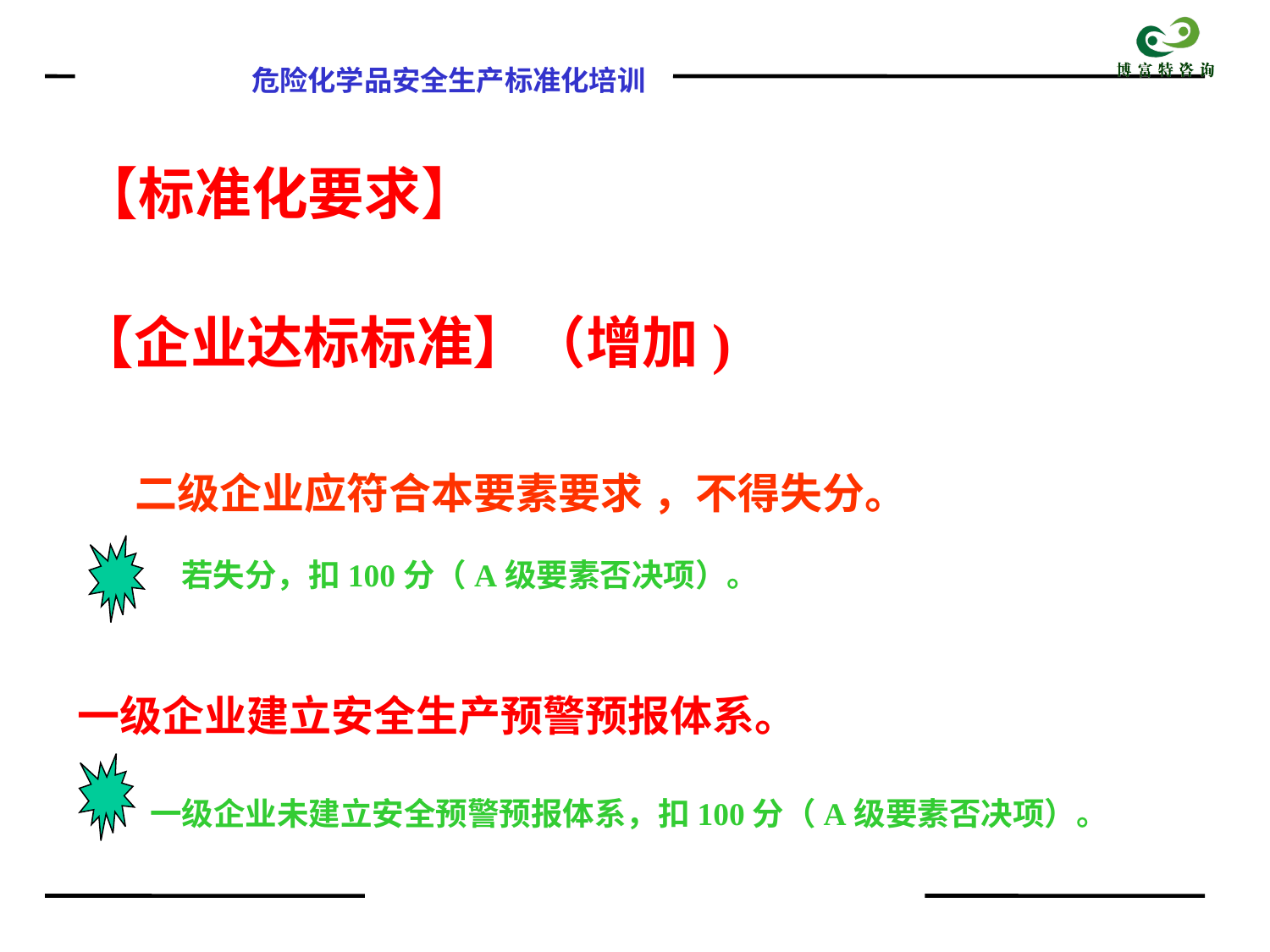

【标准化要求】
【企业达标标准】（增加)

     二级企业应符合本要素要求 ，不得失分。
       若失分，扣100分（A级要素否决项）。

一级企业建立安全生产预警预报体系。

         一级企业未建立安全预警预报体系，扣100分（A级要素否决项）。